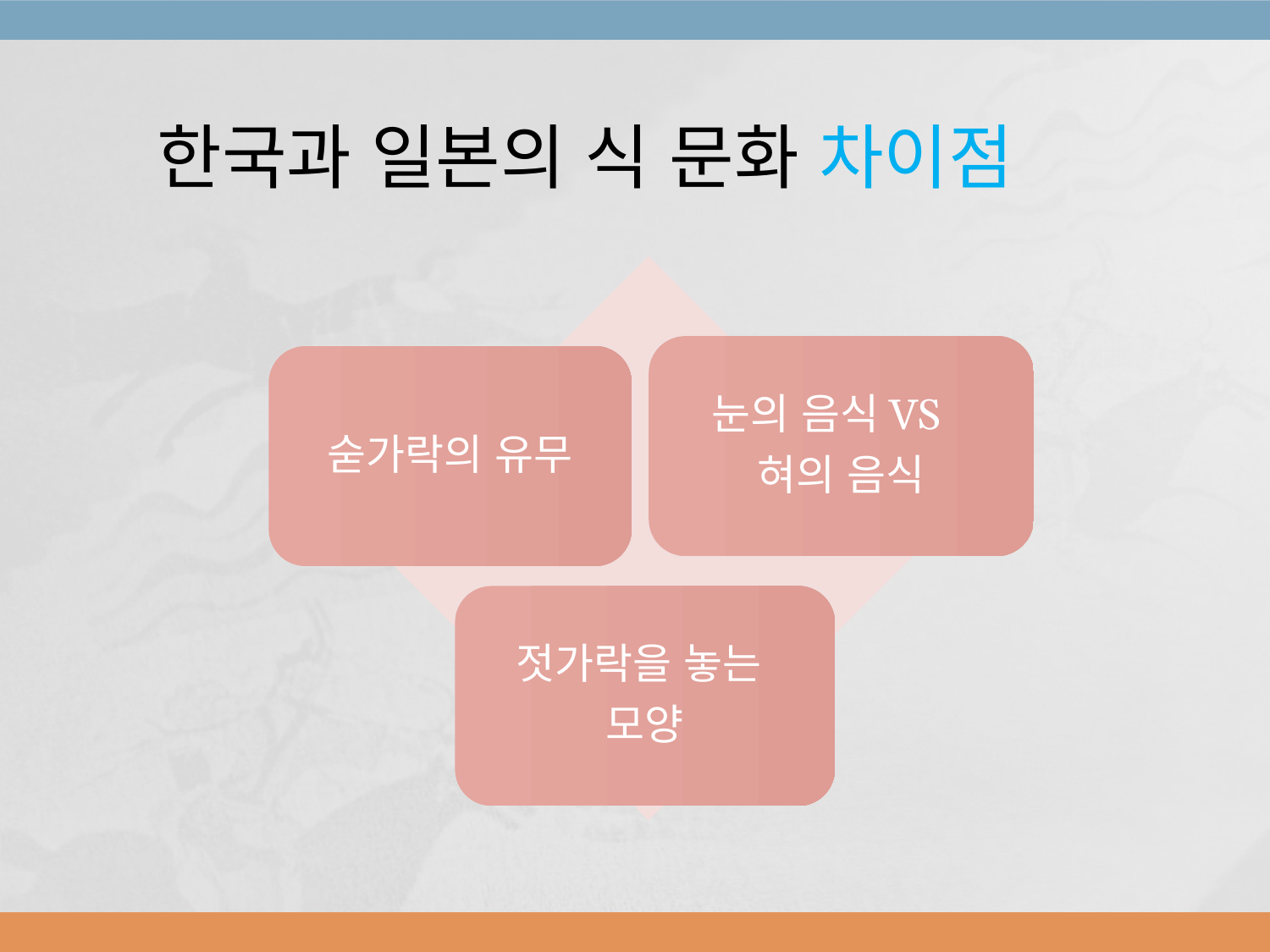

한국과 일본의 식 문화 차이점

눈의 음식VS
혀의 음식
숟가락의 유무
젓가락을 놓는
모양